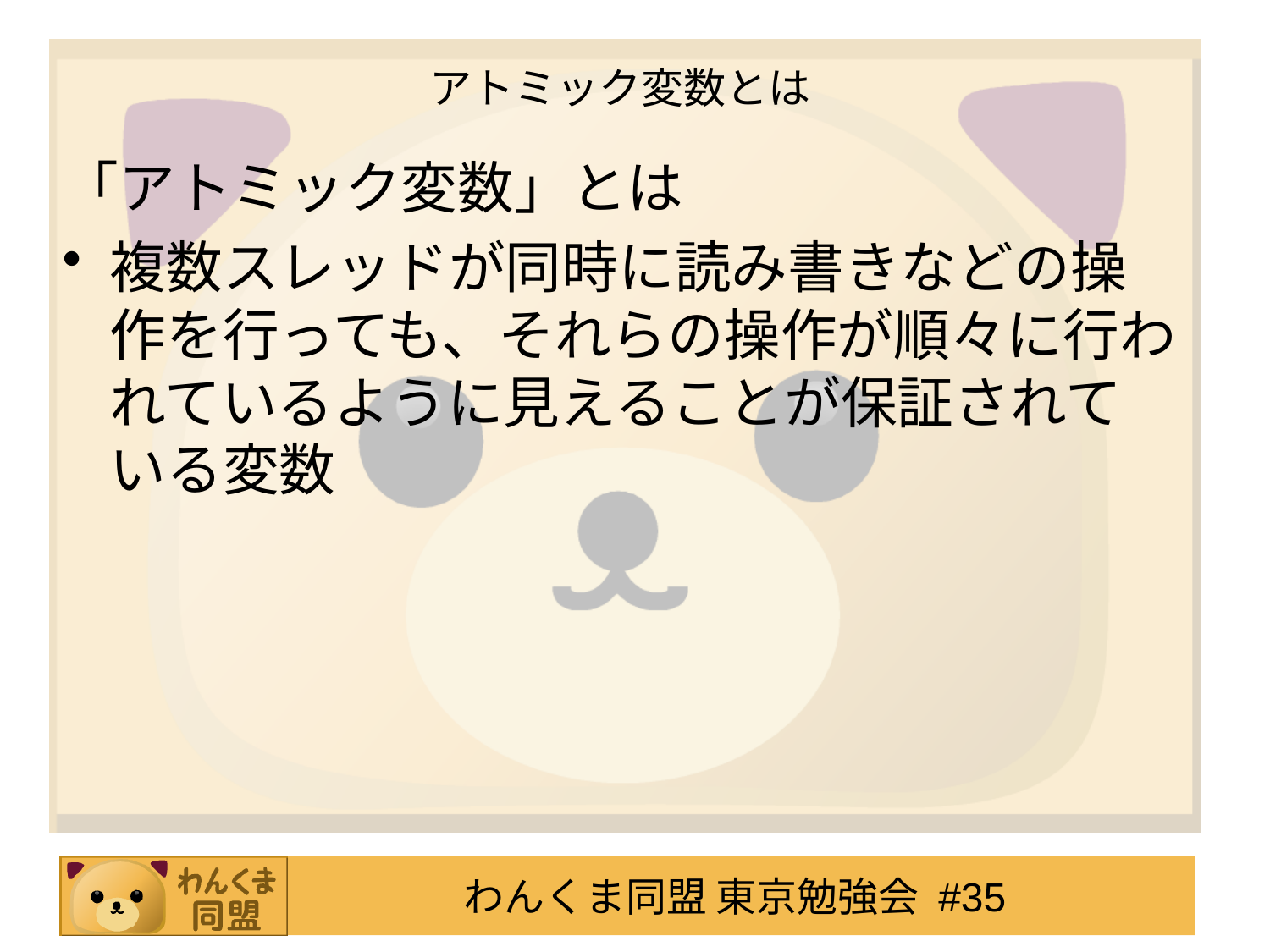

# アトミック変数とは
「アトミック変数」とは
複数スレッドが同時に読み書きなどの操作を行っても、それらの操作が順々に行われているように見えることが保証されている変数